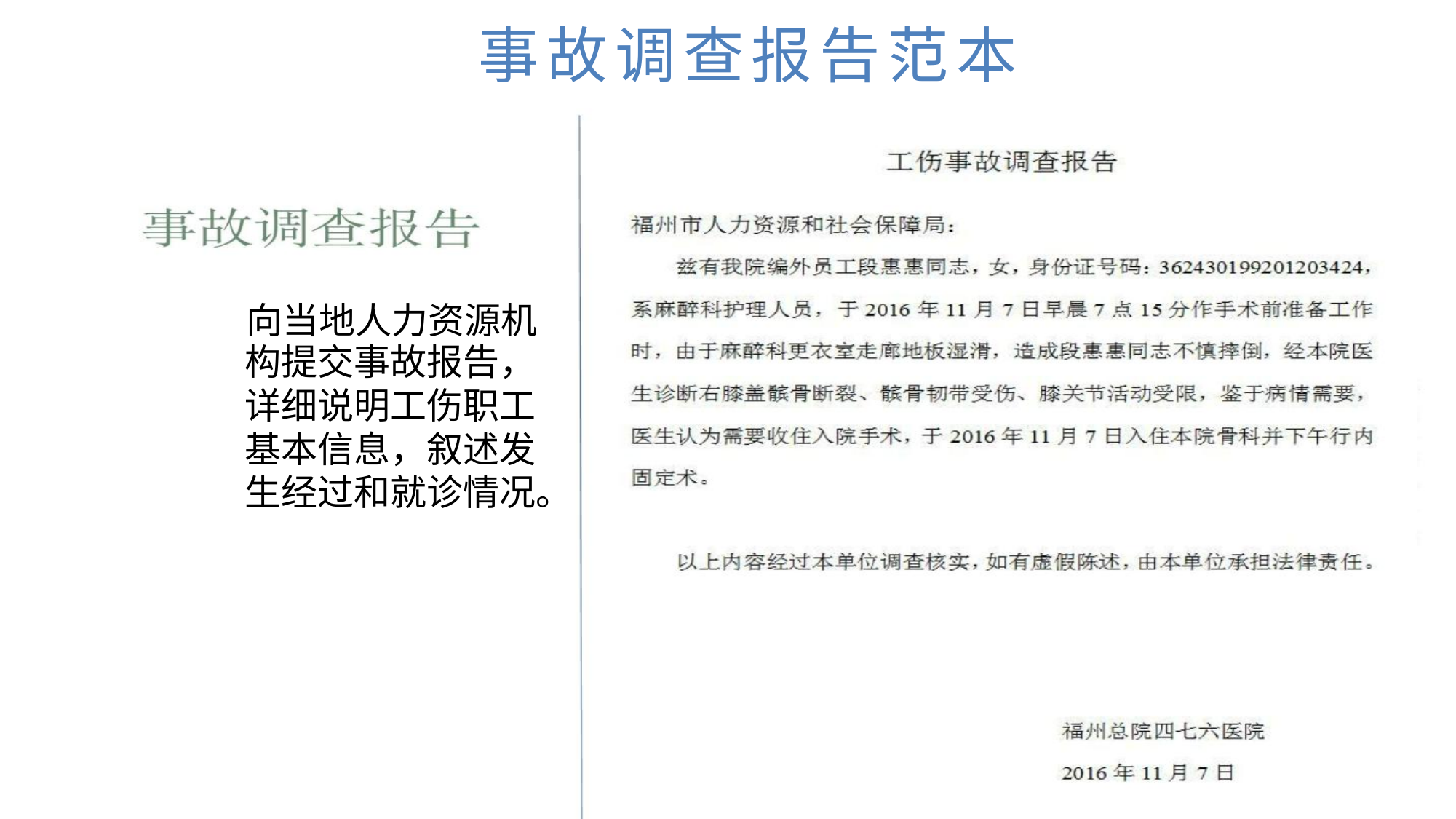

事故调查报告范本
向当地人力资源机
构提交事故报告，
详细说明工伤职工
基本信息，叙述发
生经过和就诊情况。